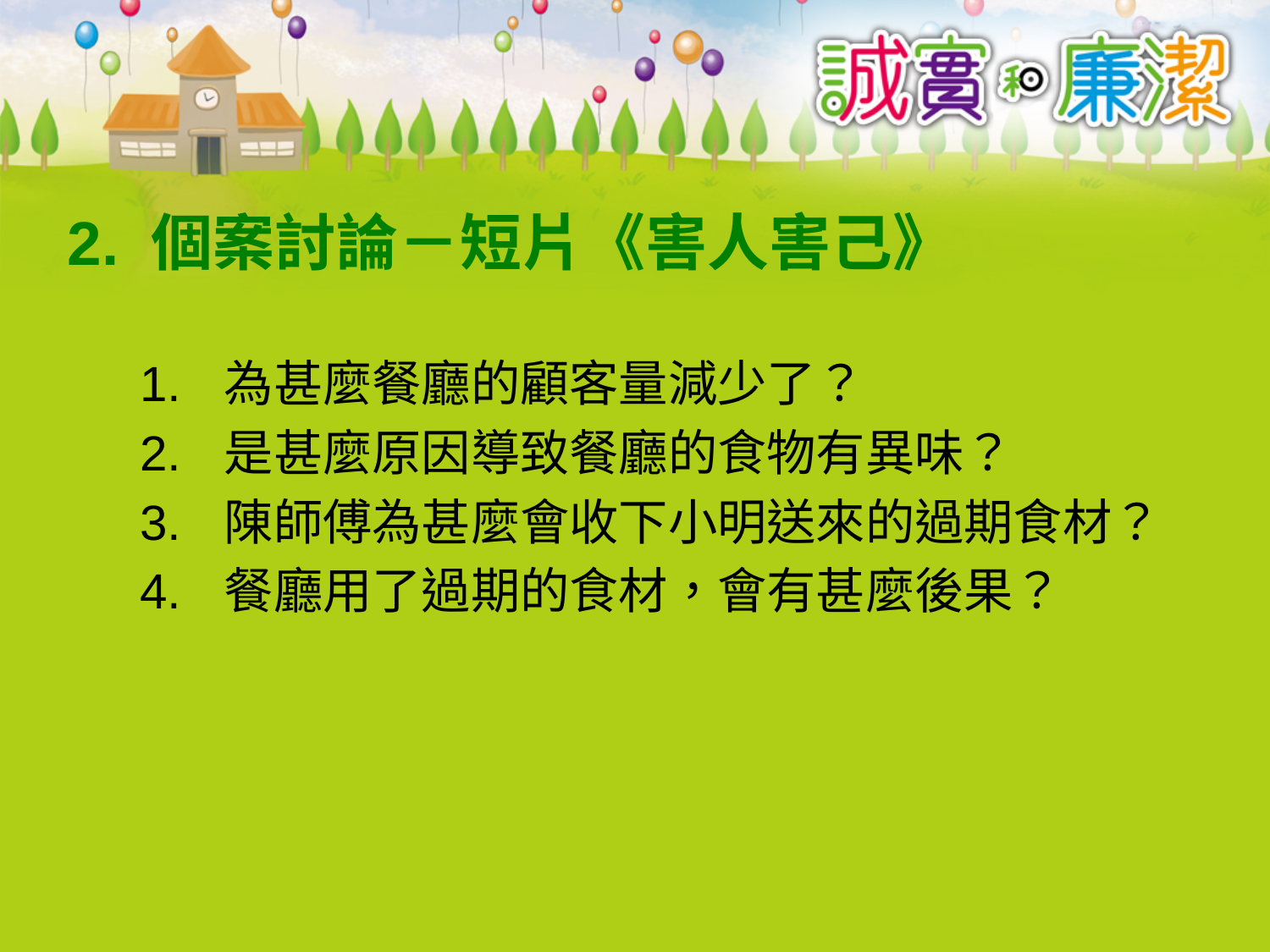

# 2. 個案討論－短片《害人害己》
為甚麼餐廳的顧客量減少了？
是甚麼原因導致餐廳的食物有異味？
陳師傅為甚麼會收下小明送來的過期食材？
餐廳用了過期的食材，會有甚麼後果？